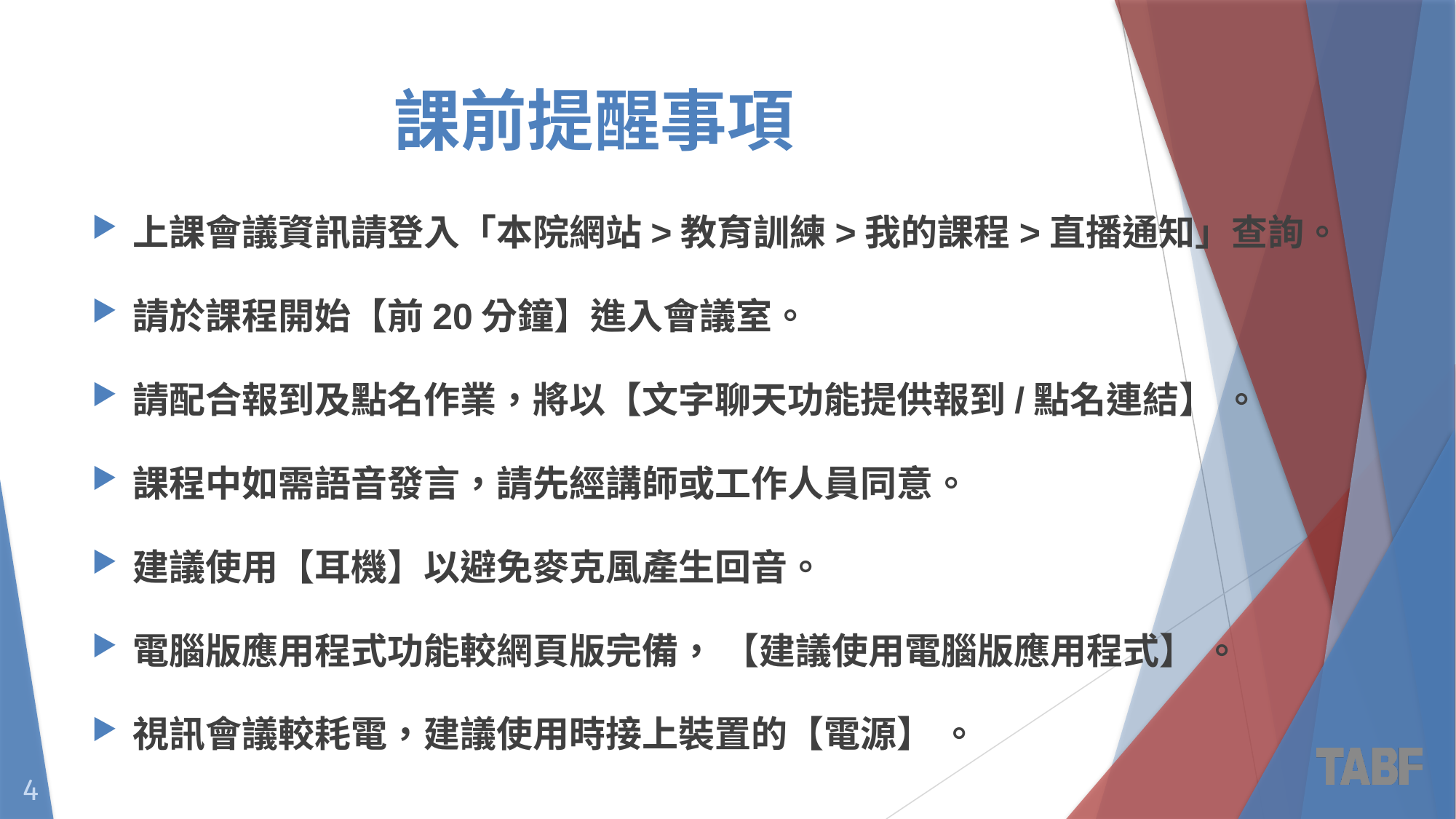

# 課前提醒事項
上課會議資訊請登入「本院網站>教育訓練>我的課程>直播通知」查詢。
請於課程開始【前20分鐘】進入會議室。
請配合報到及點名作業，將以【文字聊天功能提供報到/點名連結】 。
課程中如需語音發言，請先經講師或工作人員同意。
建議使用【耳機】以避免麥克風產生回音。
電腦版應用程式功能較網頁版完備， 【建議使用電腦版應用程式】 。
視訊會議較耗電，建議使用時接上裝置的【電源】 。
4